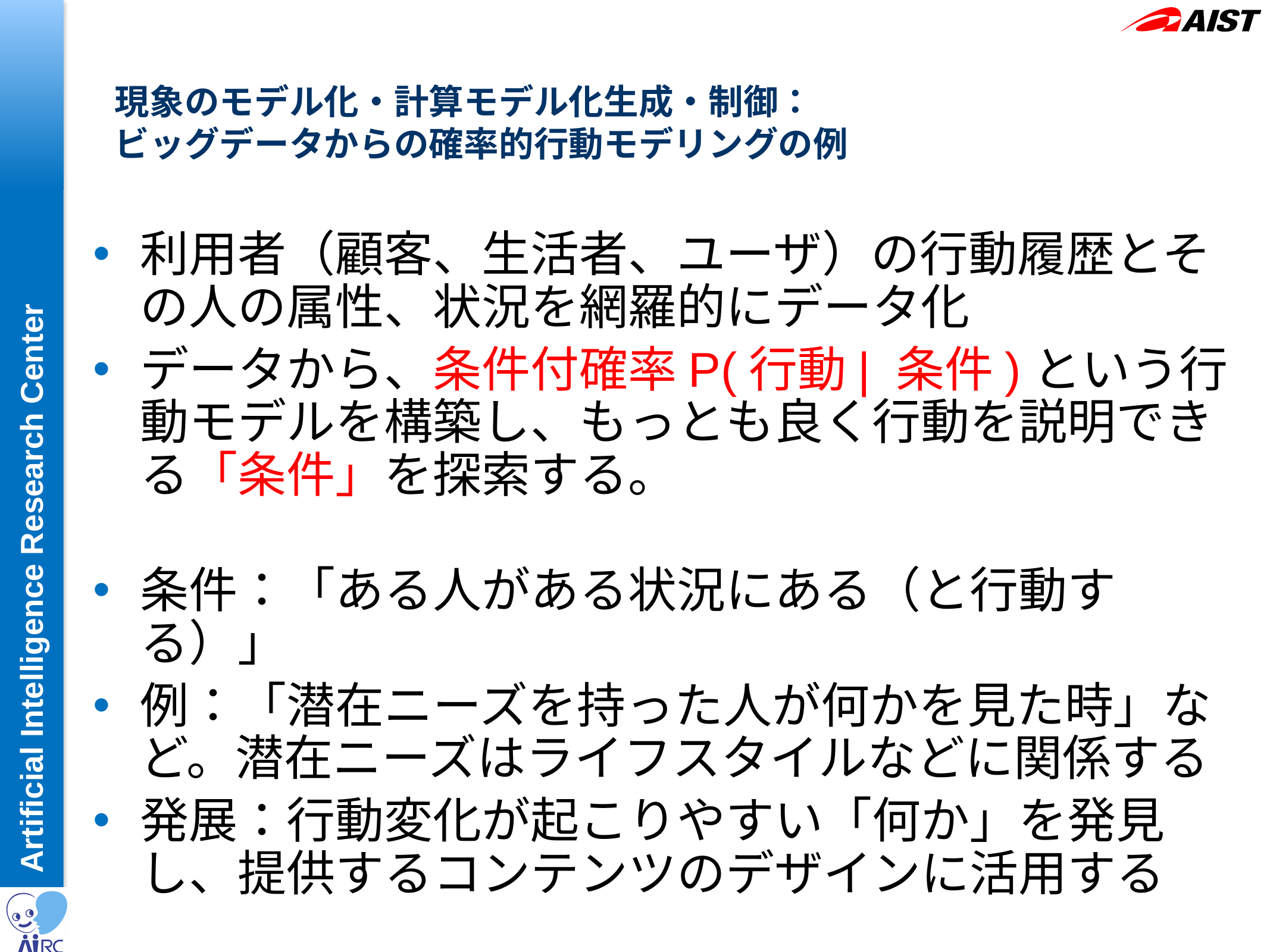

# 現象のモデル化・計算モデル化生成・制御： ビッグデータからの確率的行動モデリングの例
利用者（顧客、生活者、ユーザ）の行動履歴とその人の属性、状況を網羅的にデータ化
データから、条件付確率P(行動| 条件)という行動モデルを構築し、もっとも良く行動を説明できる「条件」を探索する。
条件：「ある人がある状況にある（と行動する）」
例：「潜在ニーズを持った人が何かを見た時」など。潜在ニーズはライフスタイルなどに関係する
発展：行動変化が起こりやすい「何か」を発見し、提供するコンテンツのデザインに活用する